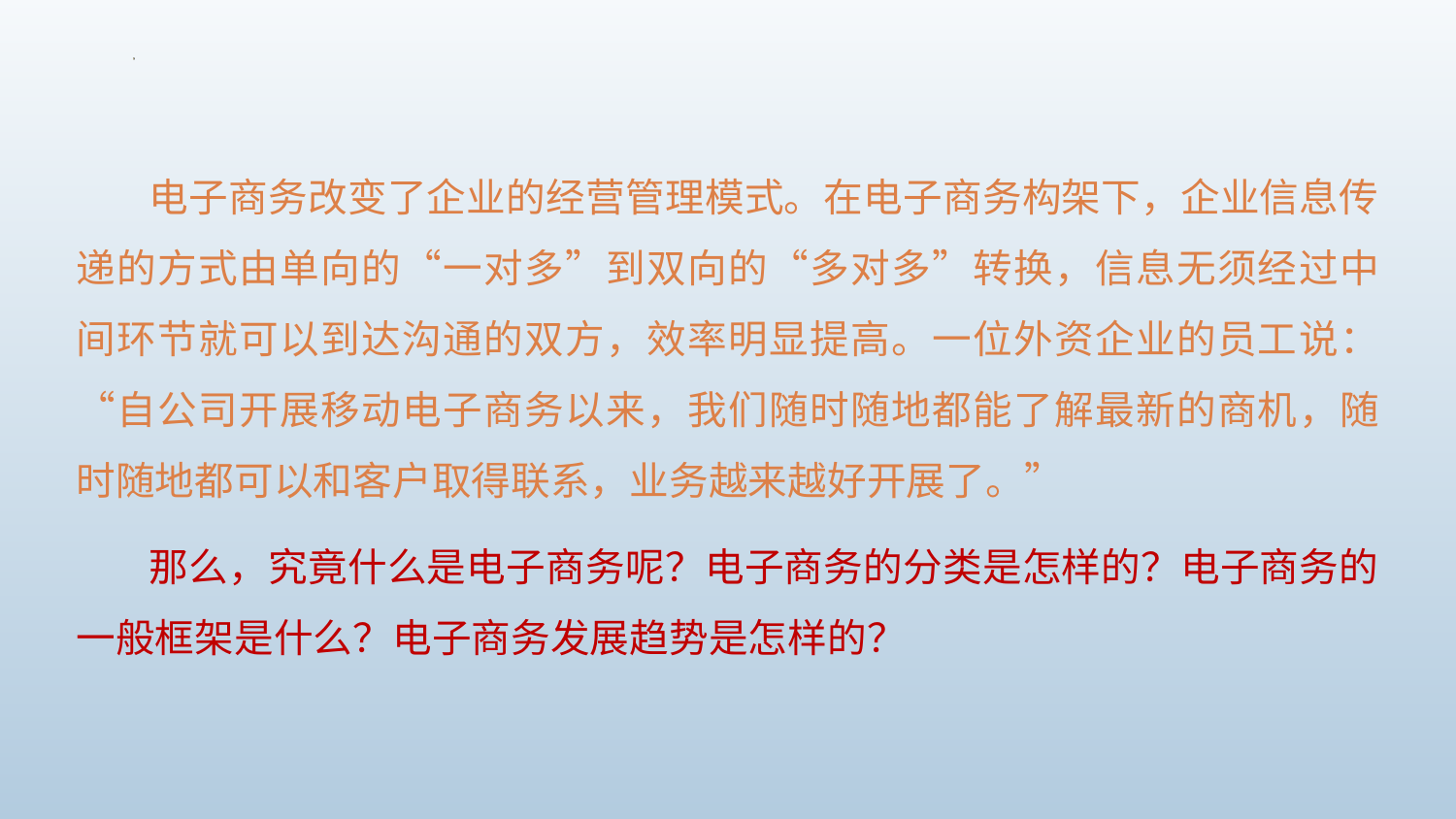

电子商务改变了企业的经营管理模式。在电子商务构架下，企业信息传递的方式由单向的“一对多”到双向的“多对多”转换，信息无须经过中间环节就可以到达沟通的双方，效率明显提高。一位外资企业的员工说：“自公司开展移动电子商务以来，我们随时随地都能了解最新的商机，随时随地都可以和客户取得联系，业务越来越好开展了。”
那么，究竟什么是电子商务呢？电子商务的分类是怎样的？电子商务的一般框架是什么？电子商务发展趋势是怎样的？